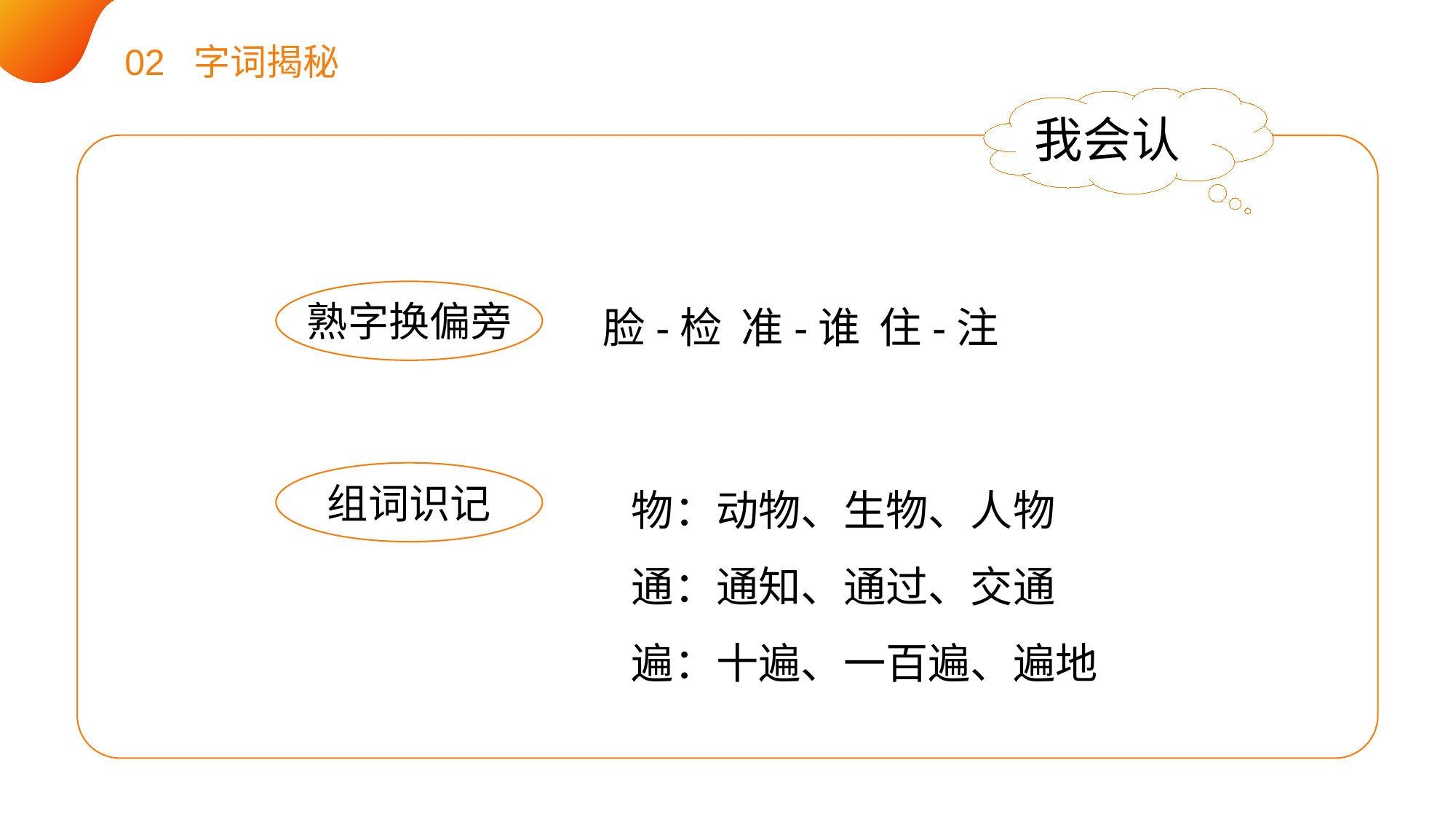

02  字词揭秘
我会认
脸-检  准-谁  住-注

熟字换偏旁
物：动物、生物、人物
通：通知、通过、交通
遍：十遍、一百遍、遍地

组词识记